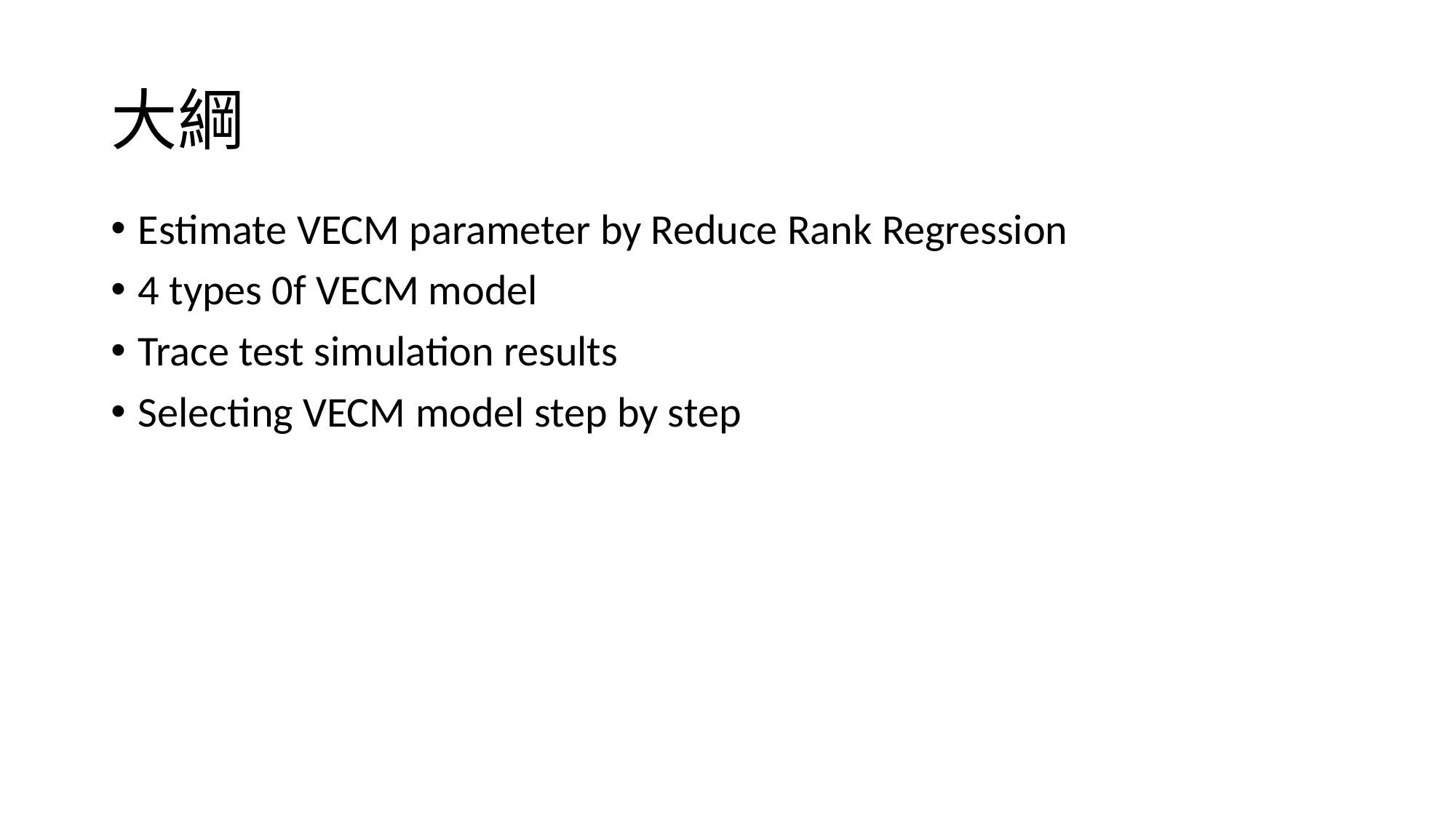

# 大綱
Estimate VECM parameter by Reduce Rank Regression
4 types 0f VECM model
Trace test simulation results
Selecting VECM model step by step